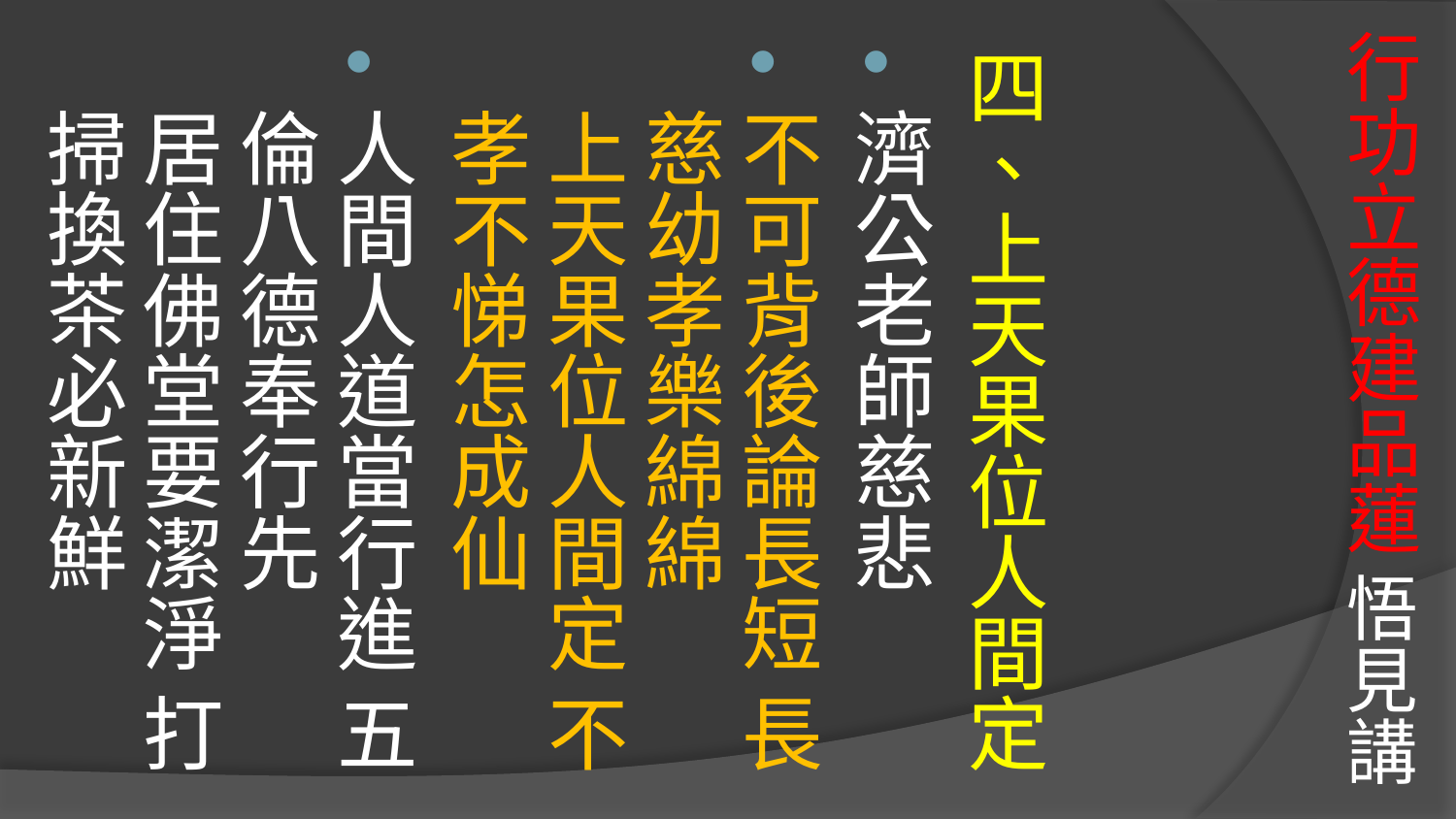

# 行功立德建品蓮 悟見講
四、上天果位人間定
濟公老師慈悲
不可背後論長短 長慈幼孝樂綿綿
上天果位人間定 不孝不悌怎成仙
人間人道當行進 五倫八德奉行先
居住佛堂要潔淨 打掃換茶必新鮮